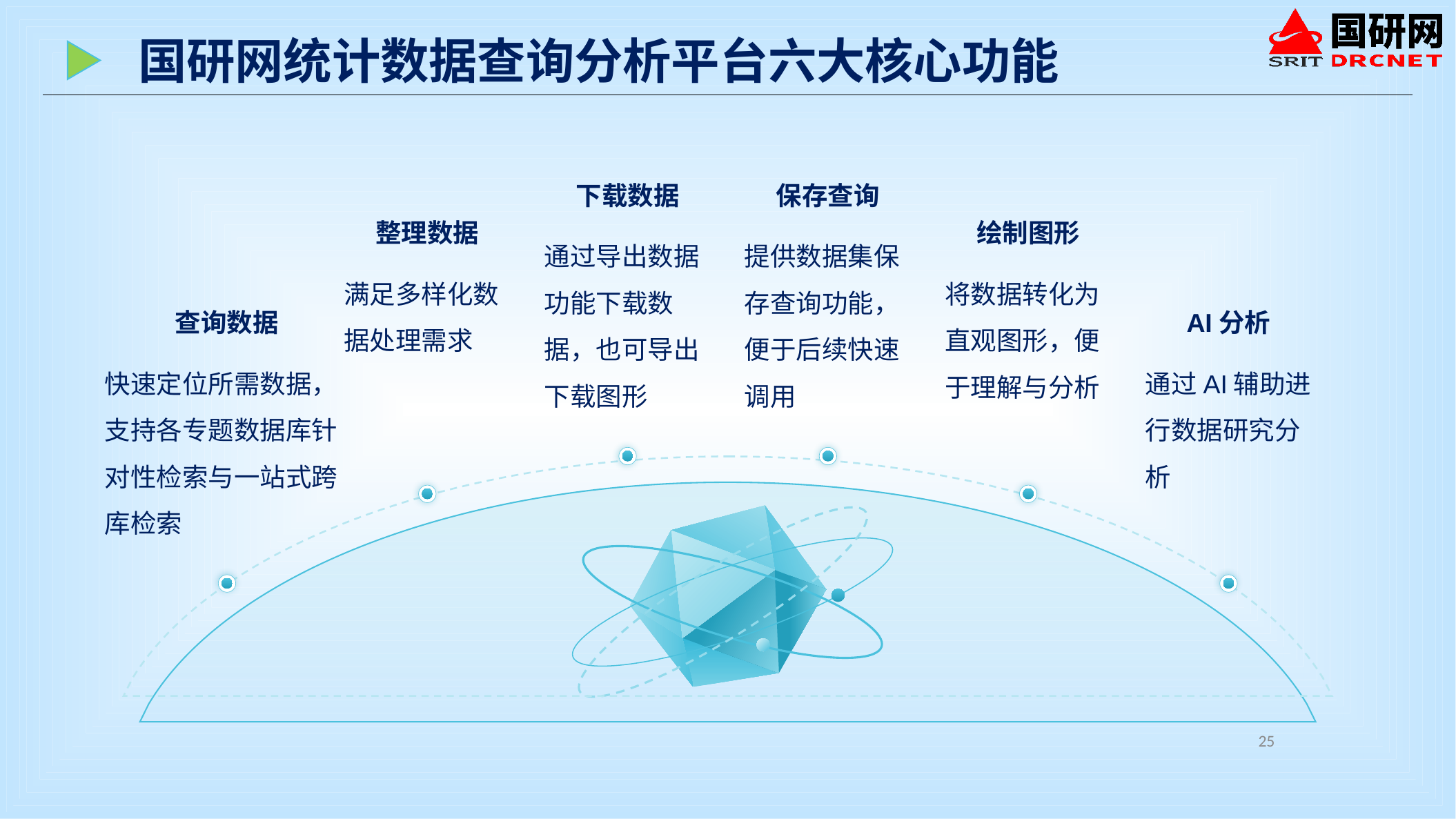

国研网统计数据查询分析平台六大核心功能

下载数据
通过导出数据功能下载数据，也可导出下载图形
保存查询
提供数据集保存查询功能，便于后续快速调用

整理数据
满足多样化数据处理需求
绘制图形
将数据转化为直观图形，便于理解与分析

查询数据
快速定位所需数据，支持各专题数据库针对性检索与一站式跨库检索
AI分析
通过AI辅助进行数据研究分析

25